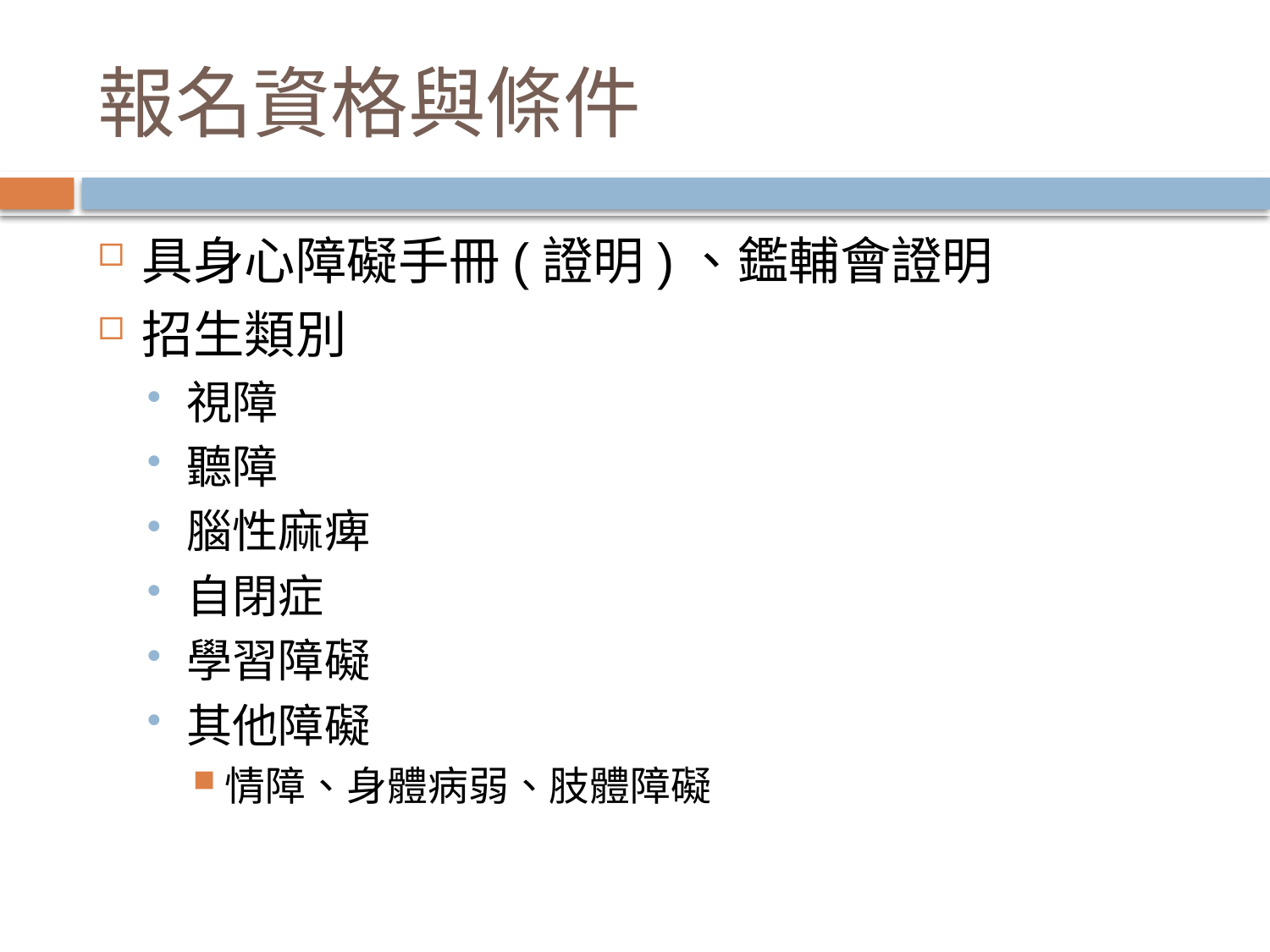

# 報名資格與條件
具身心障礙手冊(證明)、鑑輔會證明
招生類別
視障
聽障
腦性麻痺
自閉症
學習障礙
其他障礙
情障、身體病弱、肢體障礙